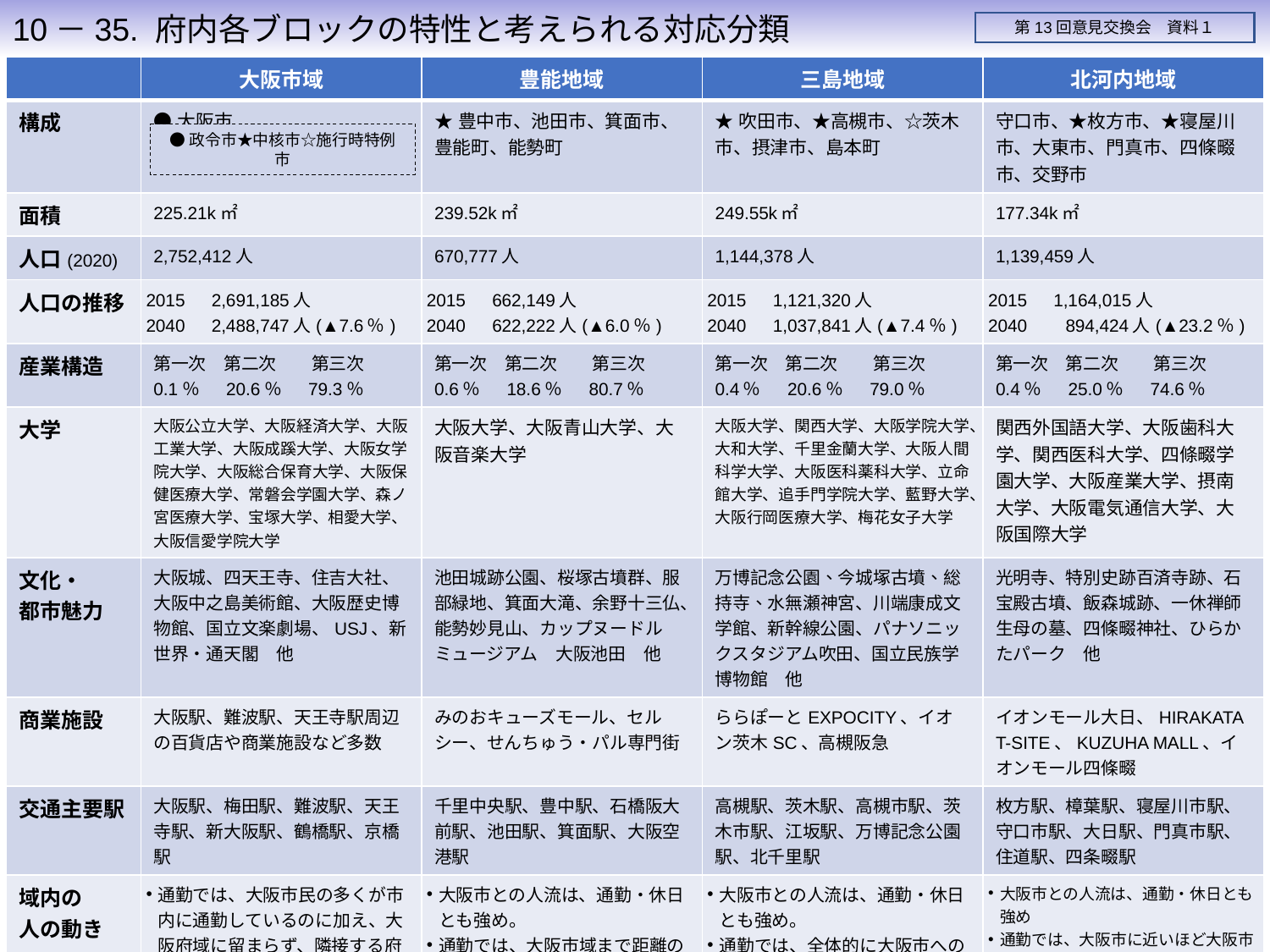

10－35. 府内各ブロックの特性と考えられる対応分類
第13回意見交換会　資料１
|  | 大阪市域 | 豊能地域 | 三島地域 | 北河内地域 |
| --- | --- | --- | --- | --- |
| 構成 | ●大阪市 | ★豊中市、池田市、箕面市、豊能町、能勢町 | ★吹田市、★高槻市、☆茨木市、摂津市、島本町 | 守口市、★枚方市、★寝屋川市、大東市、門真市、四條畷市、交野市 |
| 面積 | 225.21k㎡ | 239.52k㎡ | 249.55k㎡ | 177.34k㎡ |
| 人口(2020) | 2,752,412人 | 670,777人 | 1,144,378人 | 1,139,459人 |
| 人口の推移 | 2015　2,691,185人 2040　2,488,747人(▲7.6％) | 2015　662,149人 2040　622,222人(▲6.0％) | 2015　1,121,320人 2040　1,037,841人(▲7.4％) | 2015　1,164,015人 2040　 894,424人(▲23.2％) |
| 産業構造 | 第一次　第二次　　第三次 0.1％　 20.6％　 79.3％ | 第一次　第二次　　第三次 0.6％　 18.6％　 80.7％ | 第一次　第二次　　第三次 0.4％　 20.6％　 79.0％ | 第一次　第二次　　第三次 0.4％　 25.0％　 74.6％ |
| 大学 | 大阪公立大学、大阪経済大学、大阪工業大学、大阪成蹊大学、大阪女学院大学、大阪総合保育大学、大阪保健医療大学、常磐会学園大学、森ノ宮医療大学、宝塚大学、相愛大学、大阪信愛学院大学 | 大阪大学、大阪青山大学、大阪音楽大学 | 大阪大学、関西大学、大阪学院大学、大和大学、千里金蘭大学、大阪人間科学大学、大阪医科薬科大学、立命館大学、追手門学院大学、藍野大学、大阪行岡医療大学、梅花女子大学 | 関西外国語大学、大阪歯科大学、関西医科大学、四條畷学園大学、大阪産業大学、摂南大学、大阪電気通信大学、大阪国際大学 |
| 文化・ 都市魅力 | 大阪城、四天王寺、住吉大社、大阪中之島美術館、大阪歴史博物館、国立文楽劇場、USJ、新世界・通天閣　他 | 池田城跡公園、桜塚古墳群、服部緑地、箕面大滝、余野十三仏、能勢妙見山、カップヌードルミュージアム　大阪池田　他 | 万博記念公園、今城塚古墳、総持寺、水無瀬神宮、川端康成文学館、新幹線公園、パナソニックスタジアム吹田、国立民族学博物館　他 | 光明寺、特別史跡百済寺跡、石宝殿古墳、飯森城跡、一休禅師生母の墓、四條畷神社、ひらかたパーク　他 |
| 商業施設 | 大阪駅、難波駅、天王寺駅周辺の百貨店や商業施設など多数 | みのおキューズモール、セルシー、せんちゅう・パル専門街 | ららぽーとEXPOCITY、イオン茨木SC、高槻阪急 | イオンモール大日、HIRAKATA T-SITE、KUZUHA MALL、イオンモール四條畷 |
| 交通主要駅 | 大阪駅、梅田駅、難波駅、天王寺駅、新大阪駅、鶴橋駅、京橋駅 | 千里中央駅、豊中駅、石橋阪大前駅、池田駅、箕面駅、大阪空港駅 | 高槻駅、茨木駅、高槻市駅、茨木市駅、江坂駅、万博記念公園駅、北千里駅 | 枚方駅、樟葉駅、寝屋川市駅、守口市駅、大日駅、門真市駅、住道駅、四条畷駅 |
| 域内の 人の動き | 通勤では、大阪市民の多くが市内に通勤しているのに加え、大阪府域に留まらず、隣接する府県の人の流れもみられる。 休日においても、大阪市へは多くの人流が見られる。 | 大阪市との人流は、通勤・休日とも強め。 通勤では、大阪市域まで距離のある能勢町を除き、大阪市への人流の動きは比較的大きい。 休日では、豊能町・能勢町は、隣接の兵庫県への人流も一定みられる。 | 大阪市との人流は、通勤・休日とも強め。 通勤では、全体的に大阪市への人流の動きは大きいが、高槻市は市域内の人流の動きも比較的大きい。 休日では、高槻市は市域内の人流の割合が高い。島本町は高槻市のほか、京都市への人流も一定みられる。 | 大阪市との人流は、通勤・休日とも強め 通勤では、大阪市に近いほど大阪市への人流の動きが大きい一方で、交野市は相対的に小さい。枚方市は域内人流の動きも比較的大きい。 休日では、全体的に大阪市への人流の動きが大きい。また、枚方市へは京都府を含め周辺市からの人流も一定みられる。 |
●政令市★中核市☆施行時特例市